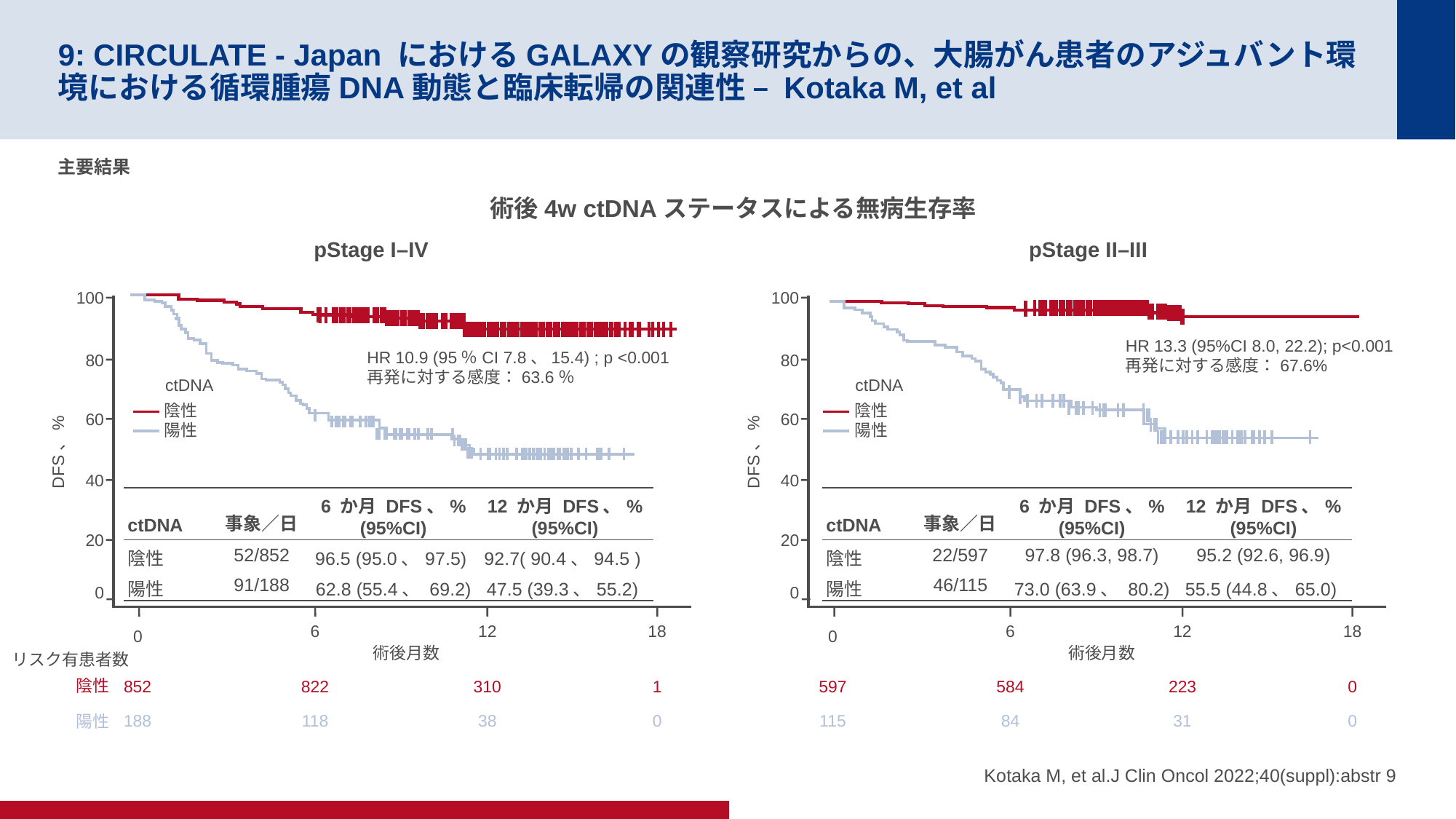

# 9: CIRCULATE - Japan におけるGALAXYの観察研究からの、大腸がん患者のアジュバント環境における循環腫瘍DNA動態と臨床転帰の関連性 – Kotaka M, et al
主要結果
術後4w ctDNAステータスによる無病生存率
pStage I–IV
pStage II–III
100

80

60

DFS、%
40

20

0

HR 10.9 (95％CI 7.8、15.4) ; p <0.001
再発に対する感度：63.6％

6
12
18
0
術後月数
リスク有患者数
陰性
852
822
310
1
陽性
188
118
38
0
100

80

60

DFS、%
40

20

0

HR 13.3 (95%CI 8.0, 22.2); p<0.001
再発に対する感度：67.6%
ctDNA
陰性
陽性
ctDNA
陰性
陽性
| ctDNA | 事象／日 | 6 か月 DFS、% (95%CI) | 12 か月 DFS、% (95%CI) |
| --- | --- | --- | --- |
| 陰性 | 52/852 | 96.5 (95.0、97.5) | 92.7( 90.4、94.5 ) |
| 陽性 | 91/188 | 62.8 (55.4、 69.2) | 47.5 (39.3、55.2) |
| ctDNA | 事象／日 | 6 か月 DFS、% (95%CI) | 12 か月 DFS、% (95%CI) |
| --- | --- | --- | --- |
| 陰性 | 22/597 | 97.8 (96.3, 98.7) | 95.2 (92.6, 96.9) |
| 陽性 | 46/115 | 73.0 (63.9、 80.2) | 55.5 (44.8、65.0) |

6
12
18
0
術後月数
597
584
223
0
115
84
31
0
Kotaka M, et al.J Clin Oncol 2022;40(suppl):abstr 9